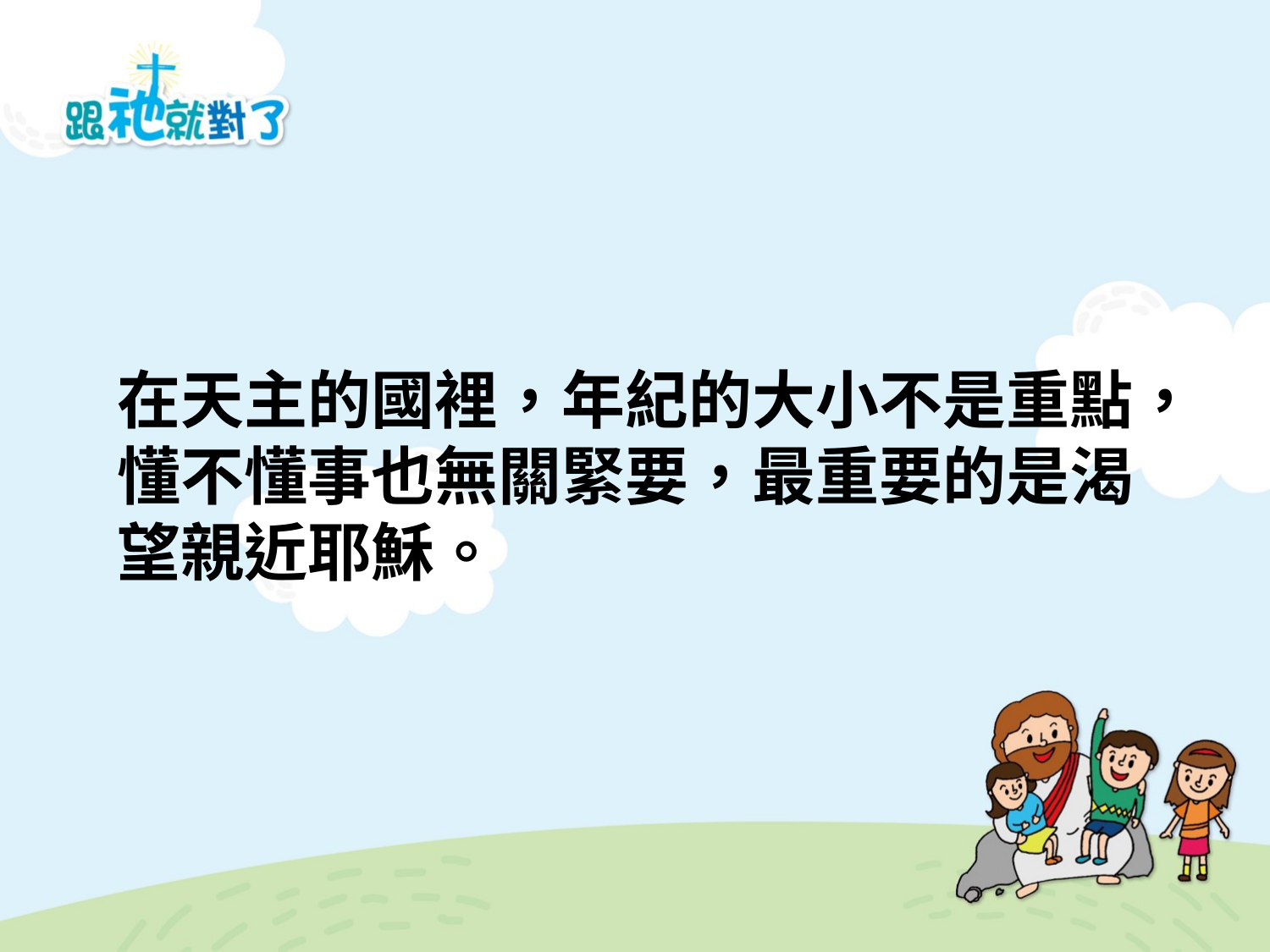

在天主的國裡，年紀的大小不是重點，懂不懂事也無關緊要，最重要的是渴望親近耶穌。